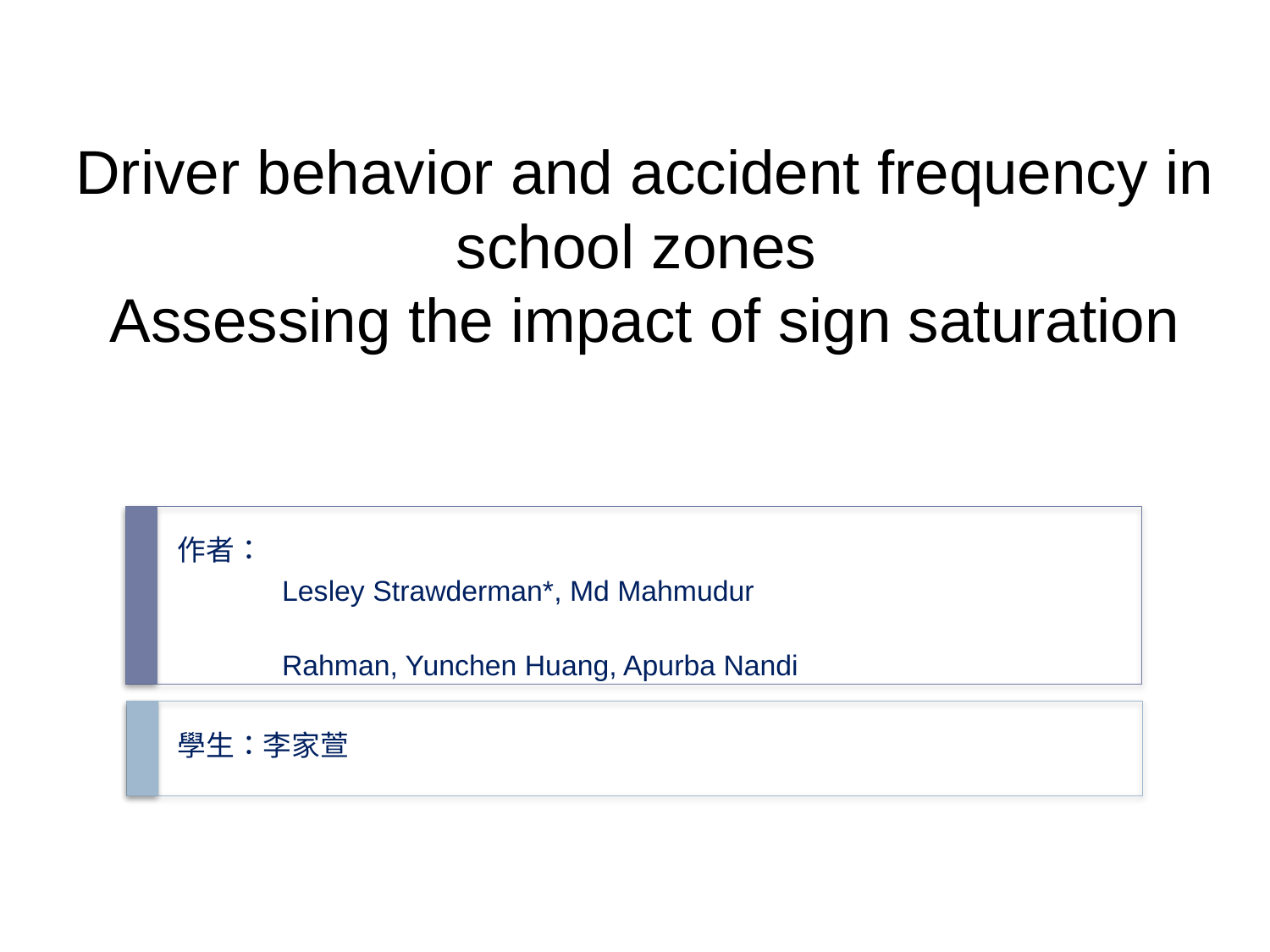

# Driver behavior and accident frequency in school zones Assessing the impact of sign saturation
作者：
             Lesley Strawderman*, Md Mahmudur
             Rahman, Yunchen Huang, Apurba Nandi

學生：李家萱